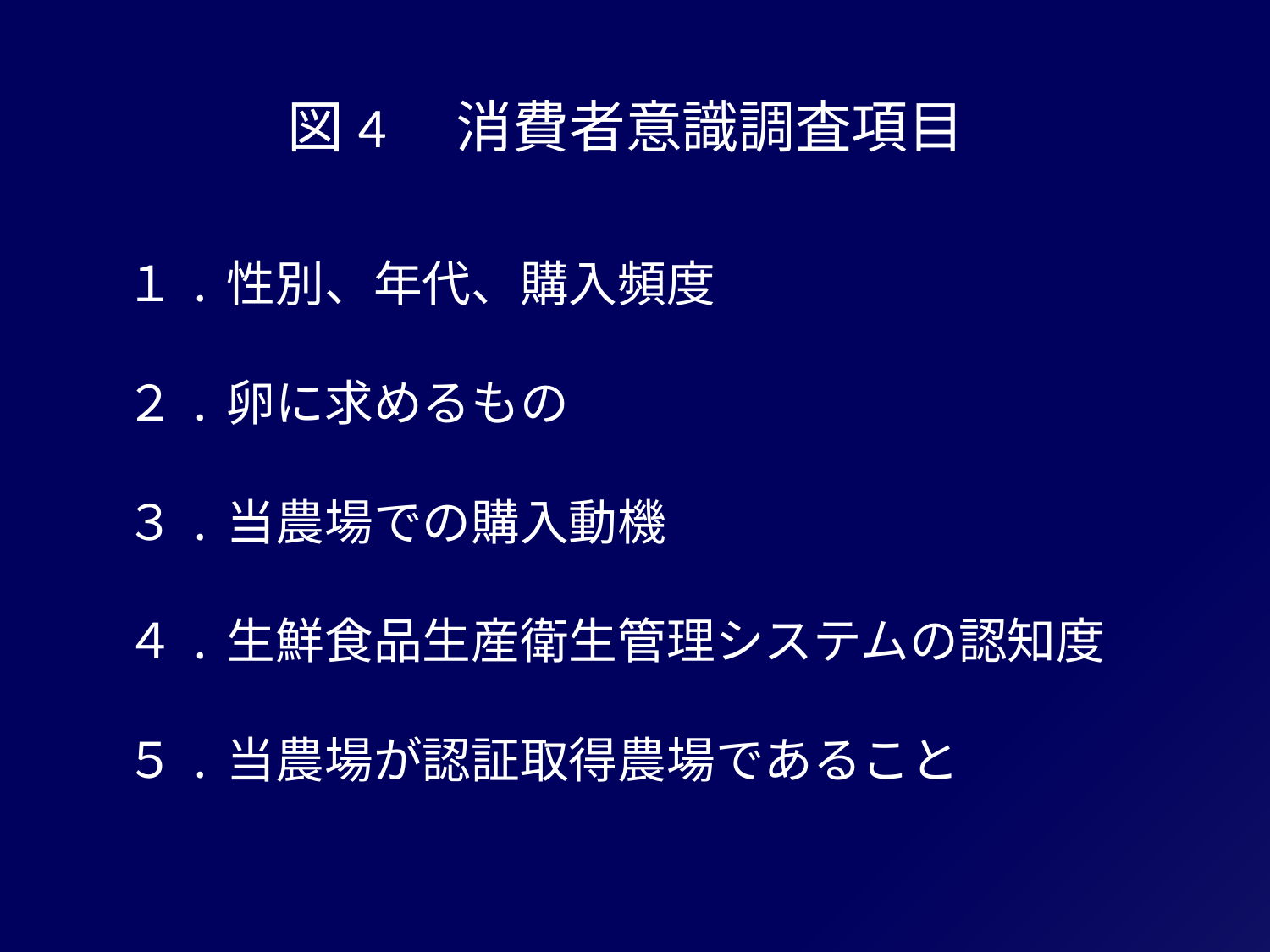

図4　消費者意識調査項目

　　１.性別、年代、購入頻度
　　２.卵に求めるもの
　　３.当農場での購入動機
　　４.生鮮食品生産衛生管理システムの認知度
　　５.当農場が認証取得農場であること